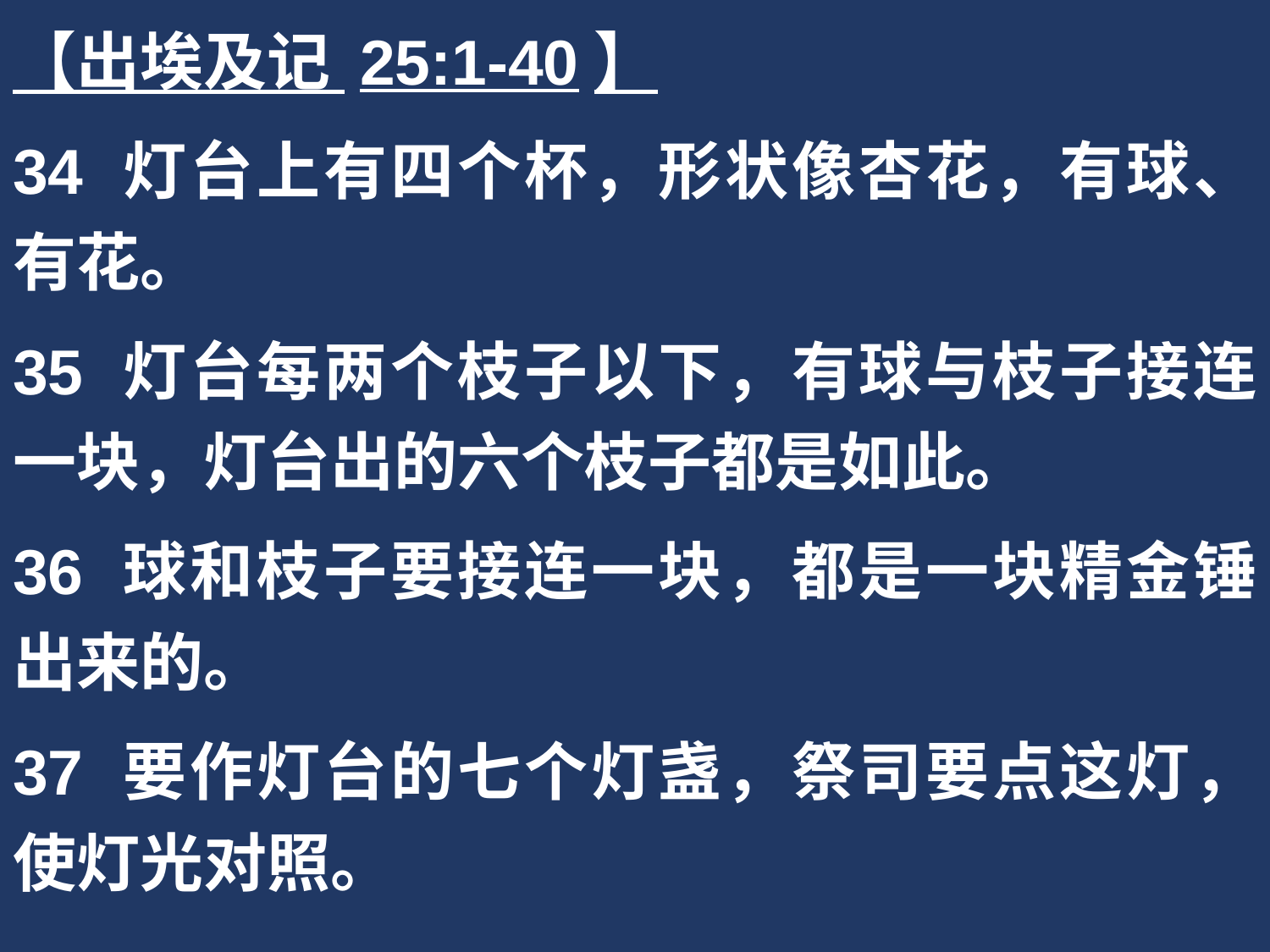

【出埃及记 25:1-40】
34 灯台上有四个杯，形状像杏花，有球、有花。
35 灯台每两个枝子以下，有球与枝子接连一块，灯台出的六个枝子都是如此。
36 球和枝子要接连一块，都是一块精金锤出来的。
37 要作灯台的七个灯盏，祭司要点这灯，使灯光对照。